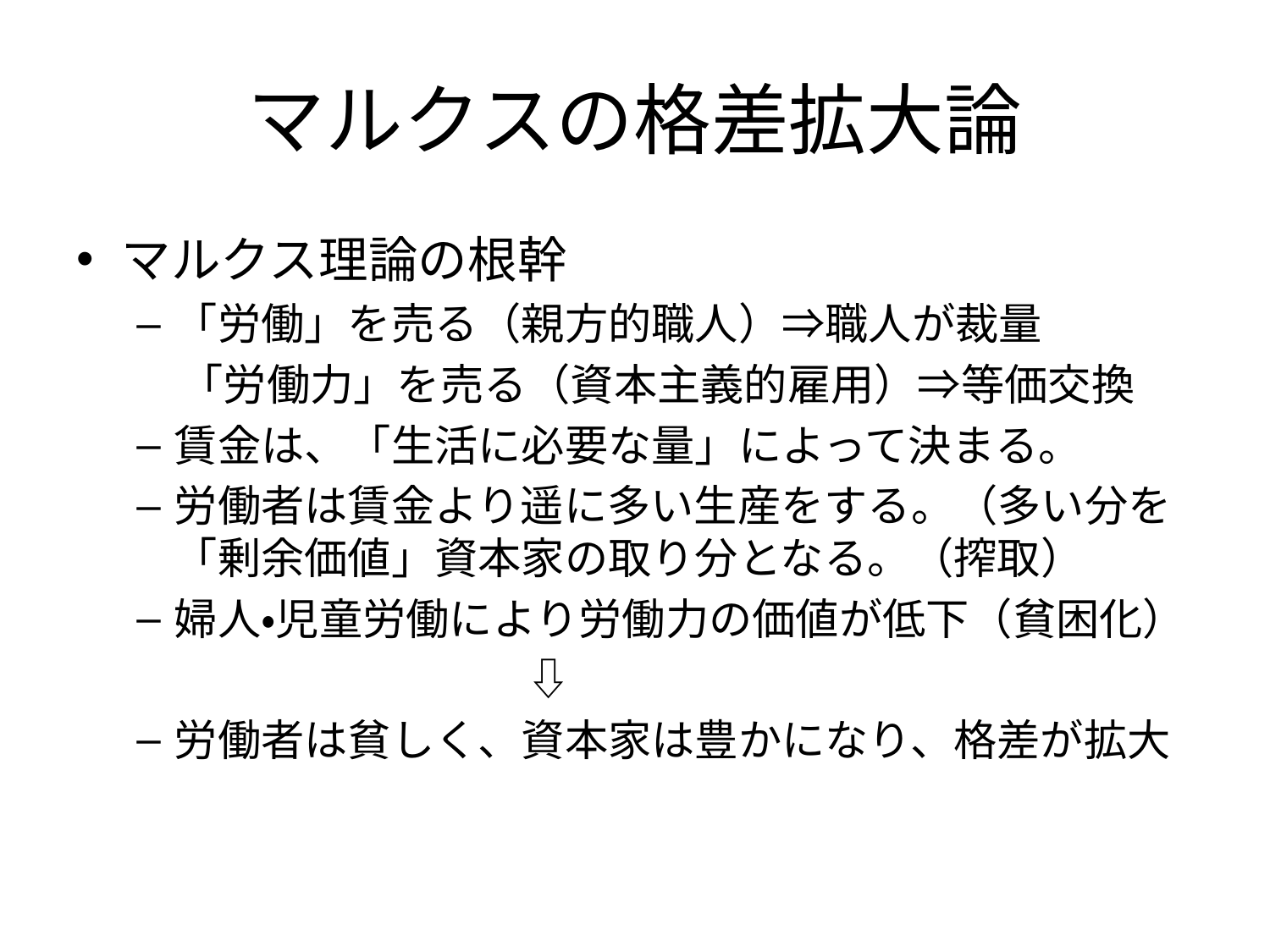

# マルクスの格差拡大論
マルクス理論の根幹
「労働」を売る（親方的職人）⇒職人が裁量
　「労働力」を売る（資本主義的雇用）⇒等価交換
賃金は、「生活に必要な量」によって決まる。
労働者は賃金より遥に多い生産をする。（多い分を「剰余価値」資本家の取り分となる。（搾取）
婦人・児童労働により労働力の価値が低下（貧困化）
　　　　　　　　　⇩
労働者は貧しく、資本家は豊かになり、格差が拡大